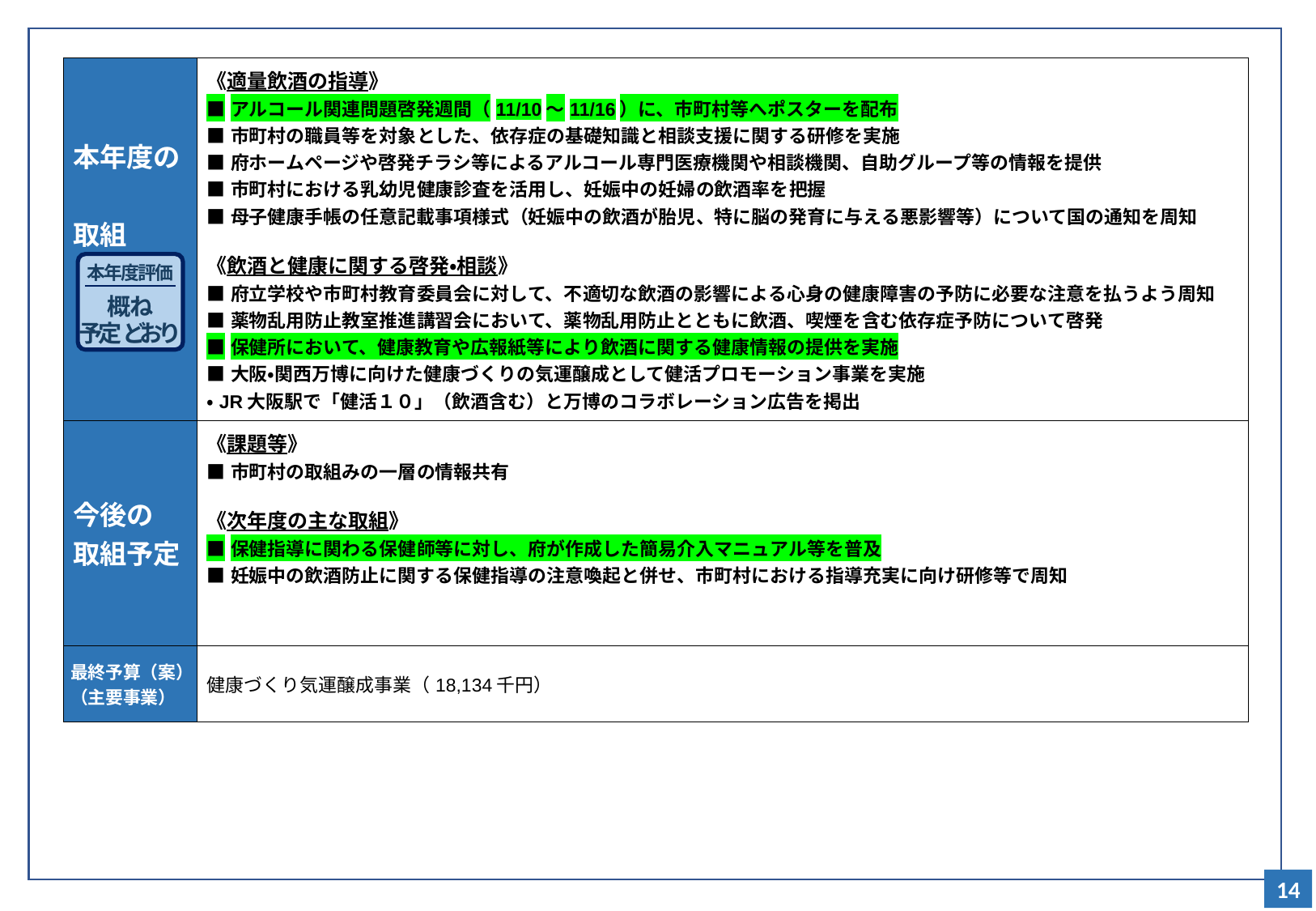

| 本年度の 取組 | 《適量飲酒の指導》 ■アルコール関連問題啓発週間（11/10～11/16）に、市町村等へポスターを配布 ■市町村の職員等を対象とした、依存症の基礎知識と相談支援に関する研修を実施 ■府ホームページや啓発チラシ等によるアルコール専門医療機関や相談機関、自助グループ等の情報を提供 ■市町村における乳幼児健康診査を活用し、妊娠中の妊婦の飲酒率を把握 ■母子健康手帳の任意記載事項様式（妊娠中の飲酒が胎児、特に脳の発育に与える悪影響等）について国の通知を周知 《飲酒と健康に関する啓発・相談》 ■府立学校や市町村教育委員会に対して、不適切な飲酒の影響による心身の健康障害の予防に必要な注意を払うよう周知 ■薬物乱用防止教室推進講習会において、薬物乱用防止とともに飲酒、喫煙を含む依存症予防について啓発 ■保健所において、健康教育や広報紙等により飲酒に関する健康情報の提供を実施 ■大阪・関西万博に向けた健康づくりの気運醸成として健活プロモーション事業を実施 ・JR大阪駅で「健活１０」（飲酒含む）と万博のコラボレーション広告を掲出 |
| --- | --- |
| 今後の 取組予定 | 《課題等》 ■市町村の取組みの一層の情報共有 《次年度の主な取組》 ■保健指導に関わる保健師等に対し、府が作成した簡易介入マニュアル等を普及 ■妊娠中の飲酒防止に関する保健指導の注意喚起と併せ、市町村における指導充実に向け研修等で周知 |
| 最終予算（案） （主要事業） | 健康づくり気運醸成事業（18,134千円） |
本年度評価

概ね
予定どおり
14